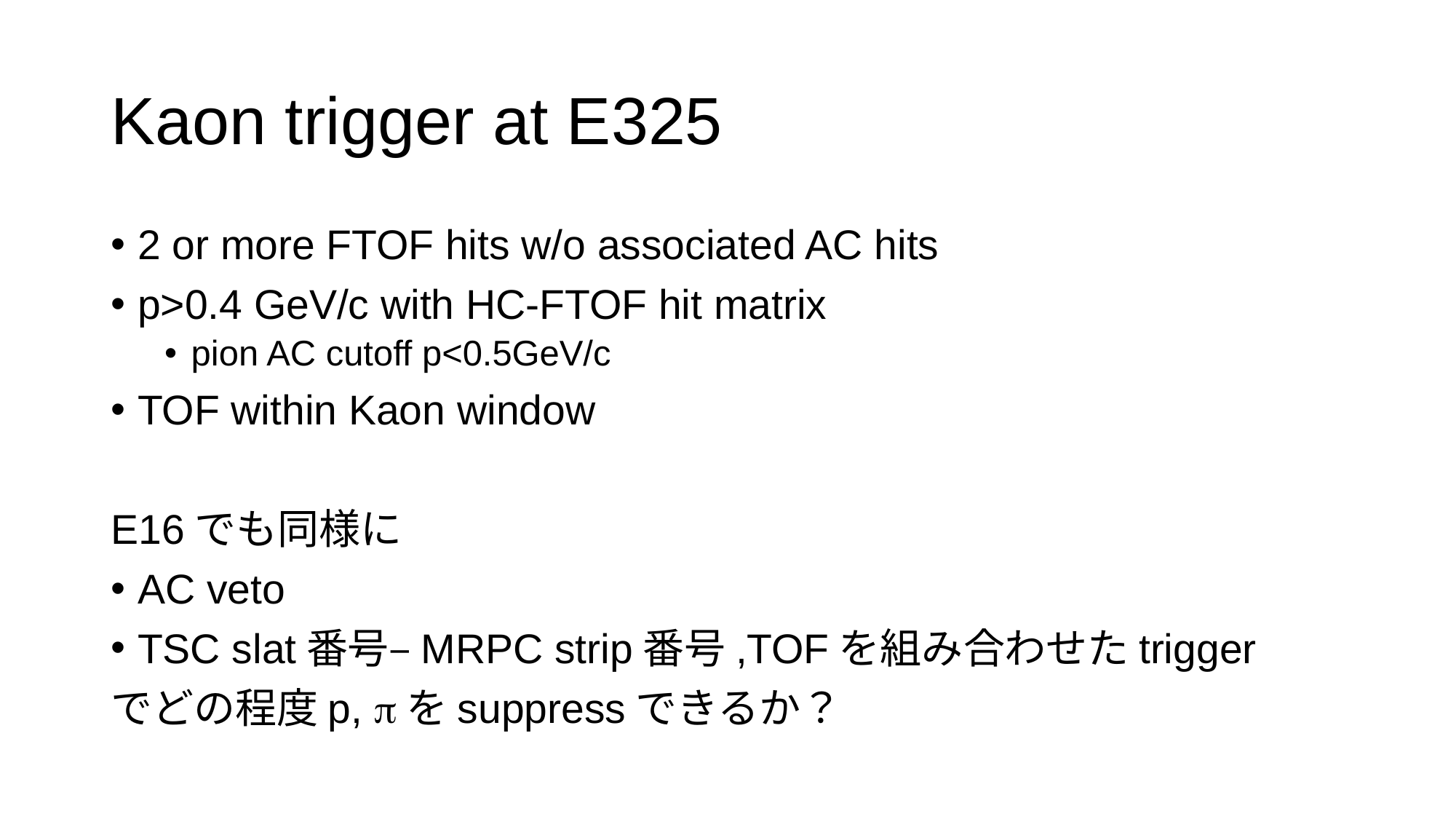

# Kaon trigger at E325
2 or more FTOF hits w/o associated AC hits
p>0.4 GeV/c with HC-FTOF hit matrix
pion AC cutoff p<0.5GeV/c
TOF within Kaon window

E16でも同様に
AC veto
TSC slat番号–MRPC strip番号,TOFを組み合わせたtrigger
でどの程度p, πをsuppressできるか？